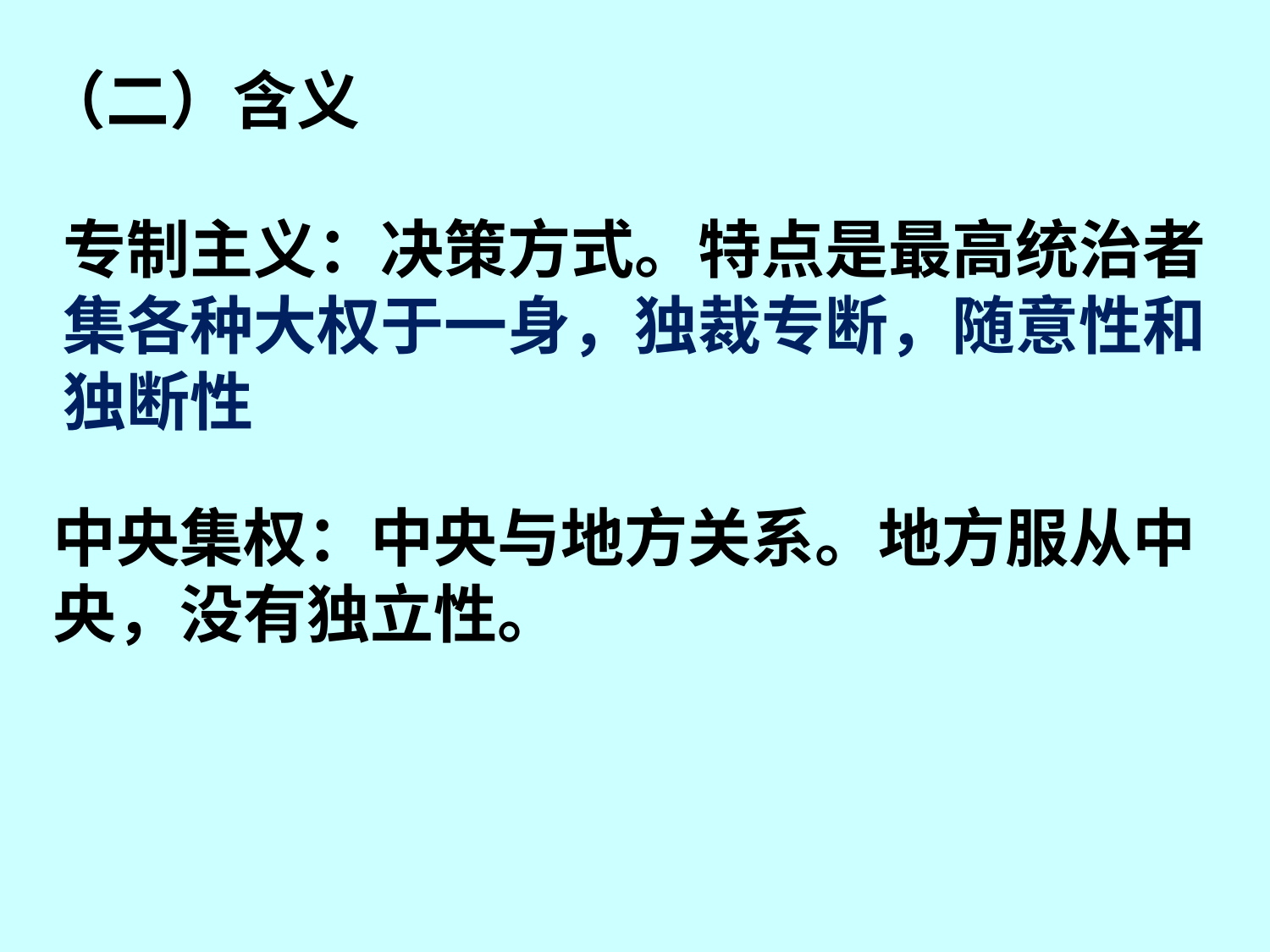

（二）含义
专制主义：决策方式。特点是最高统治者集各种大权于一身，独裁专断，随意性和独断性
中央集权：中央与地方关系。地方服从中央，没有独立性。